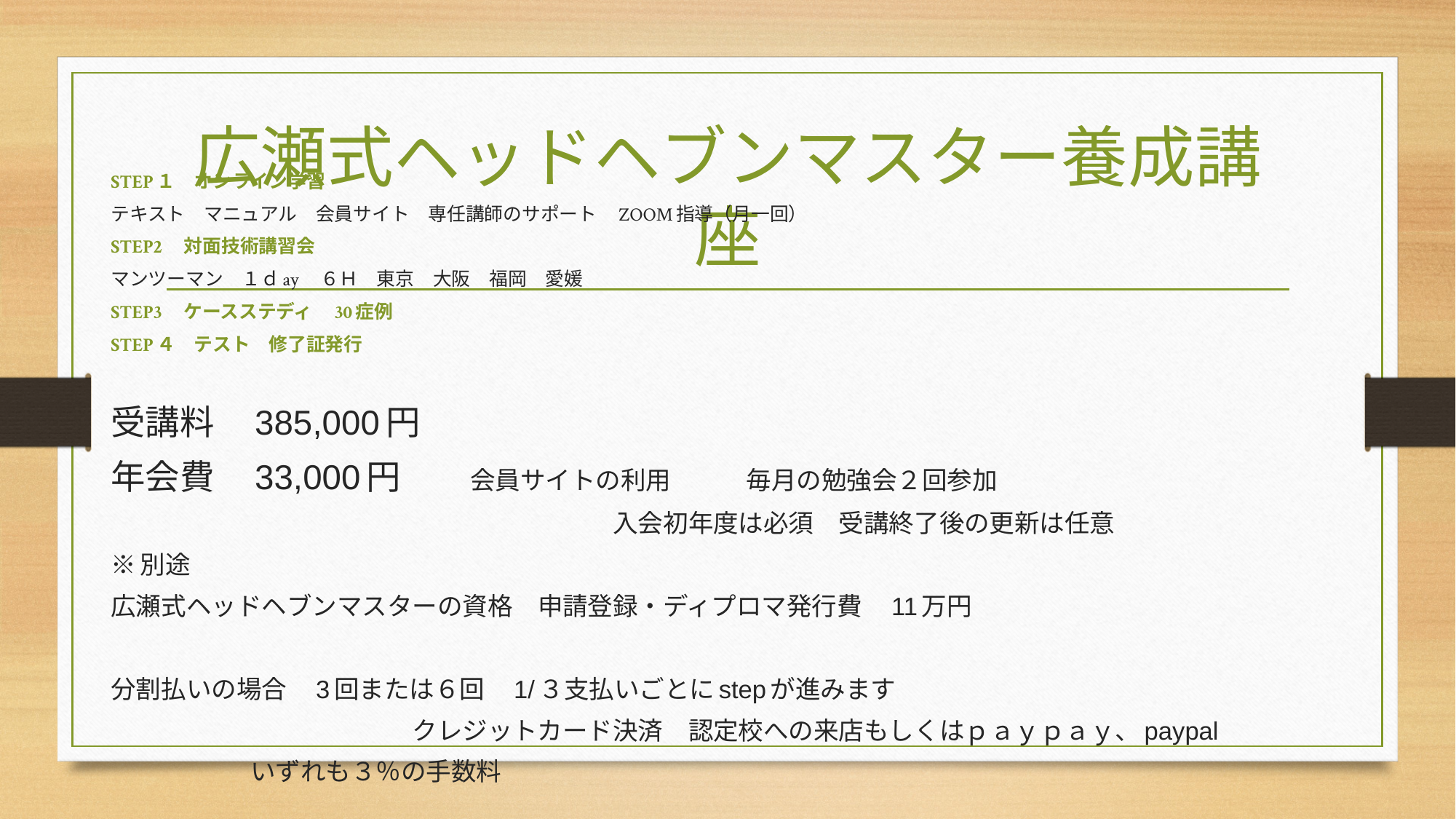

# 広瀬式ヘッドヘブンマスター養成講座
STEP１　オンライン学習
テキスト　マニュアル　会員サイト　専任講師のサポート　ZOOM指導（月一回）
STEP2　対面技術講習会
マンツーマン　１ｄay　６Ｈ　東京　大阪　福岡　愛媛
STEP3　ケースステディ　30症例
STEP４　テスト　修了証発行

受講料　385,000円
年会費　33,000円　　会員サイトの利用　　　毎月の勉強会２回参加
　　　　　　　　　　　　　　　　　　　　入会初年度は必須　受講終了後の更新は任意
※別途
広瀬式ヘッドヘブンマスターの資格　申請登録・ディプロマ発行費　11万円

分割払いの場合　3回または６回　1/３支払いごとにstepが進みます
　　　　　　　　　　　　クレジットカード決済　認定校への来店もしくはｐａｙｐａｙ、paypal
                        いずれも３％の手数料